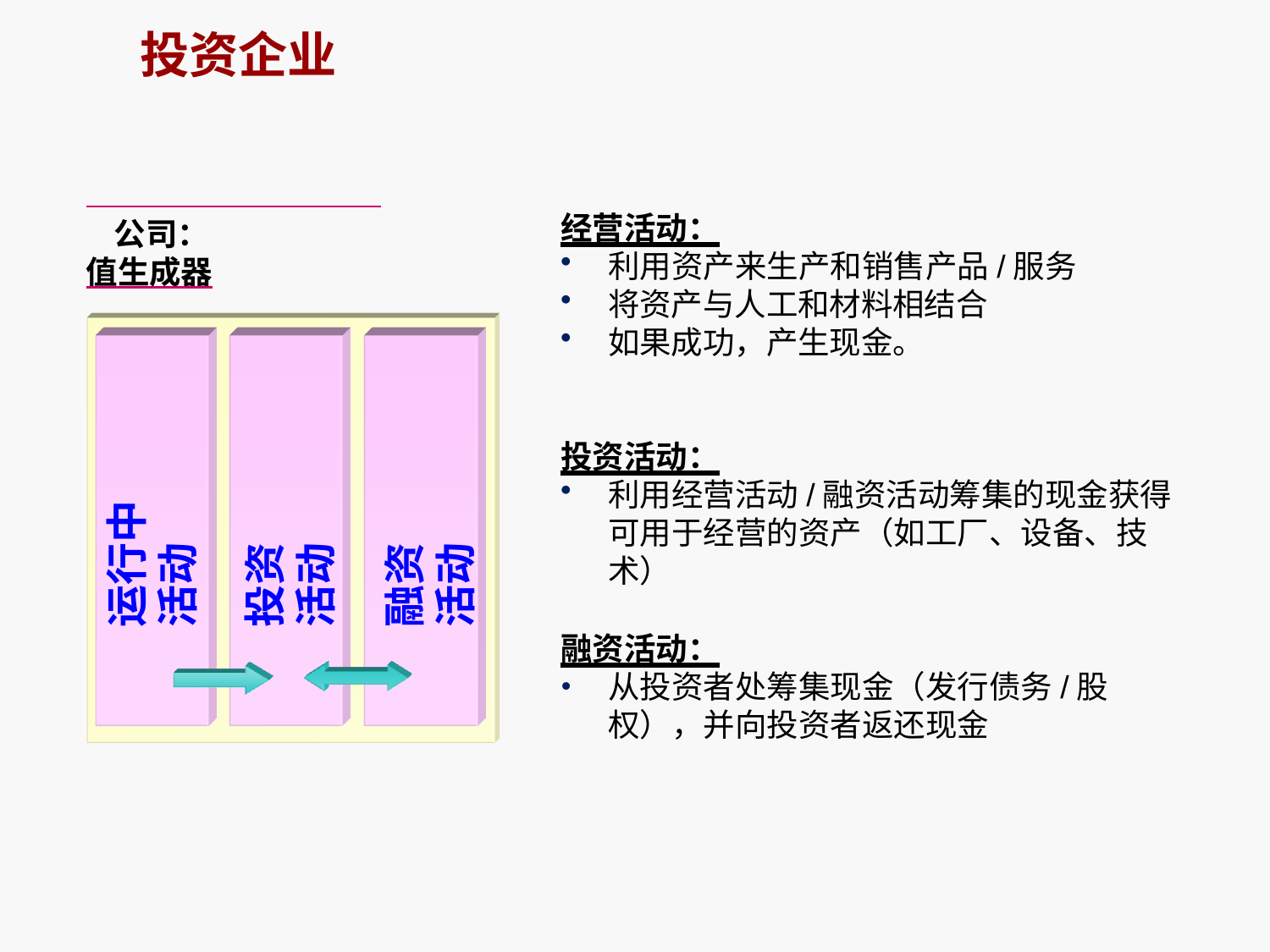

# 投资企业

经营活动：
公司：
值生成器
利用资产来生产和销售产品/服务
将资产与人工和材料相结合
如果成功，产生现金。

投资活动：
利用经营活动/融资活动筹集的现金获得可用于经营的资产（如工厂、设备、技术）

融资活动：
从投资者处筹集现金（发行债务/股权），并向投资者返还现金
运行中
活动
融资
活动
投资
活动